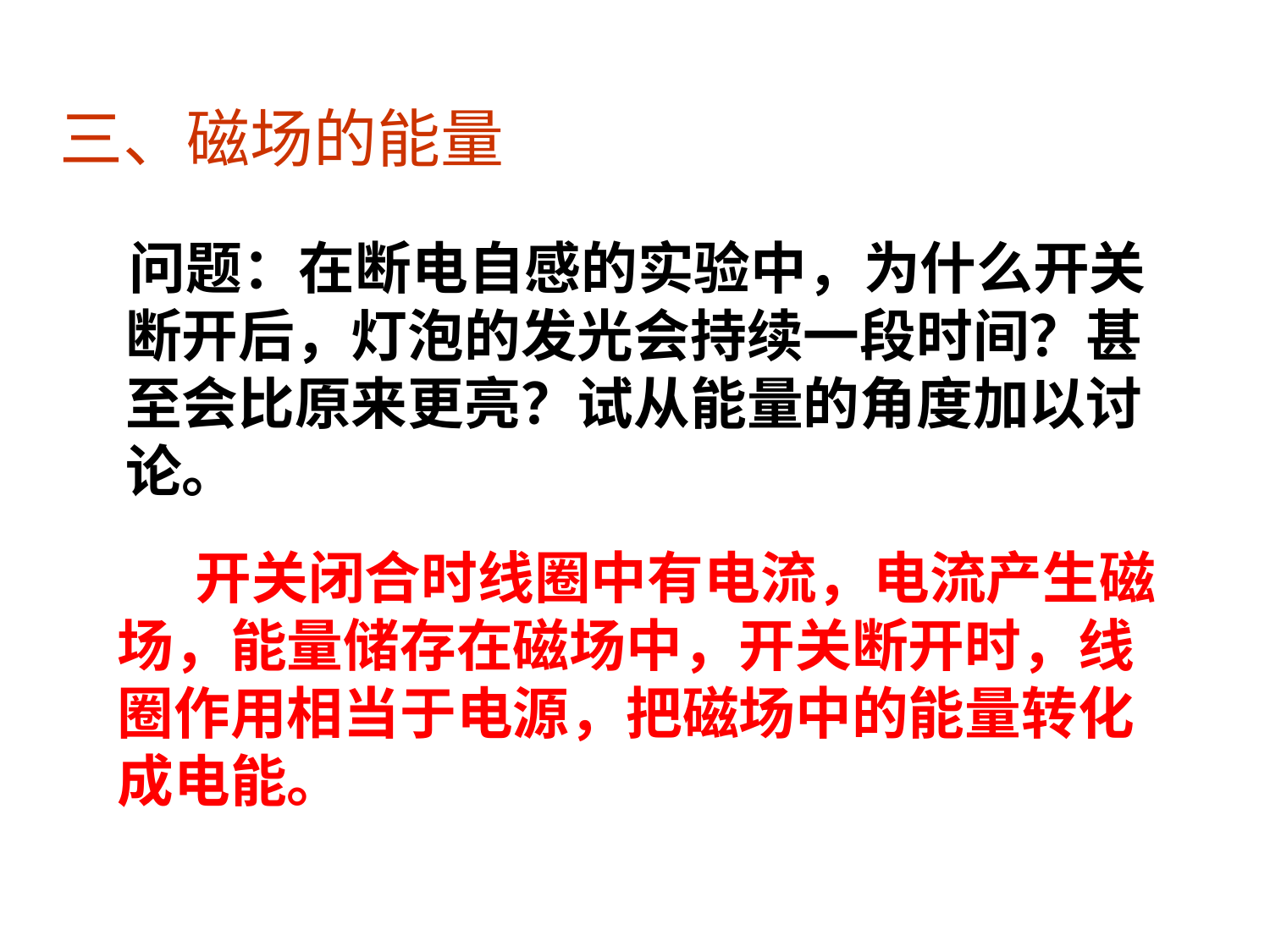

三、磁场的能量
   问题：在断电自感的实验中，为什么开关断开后，灯泡的发光会持续一段时间？甚至会比原来更亮？试从能量的角度加以讨论。
     开关闭合时线圈中有电流，电流产生磁场，能量储存在磁场中，开关断开时，线圈作用相当于电源，把磁场中的能量转化成电能。